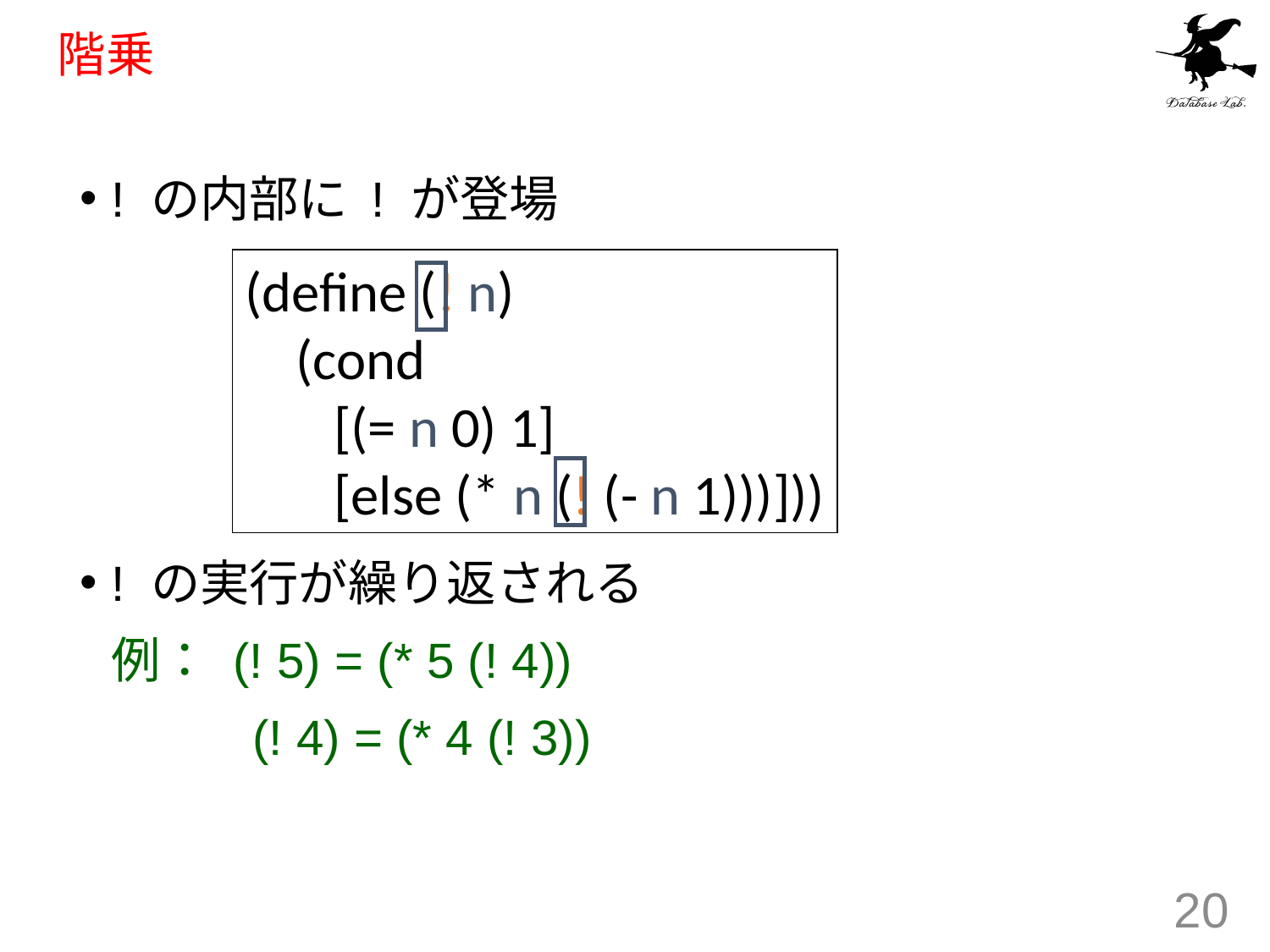

# 階乗
! の内部に ! が登場

! の実行が繰り返される
	例： (! 5) = (* 5 (! 4))
		 (! 4) = (* 4 (! 3))

(define (! n)
    (cond
       [(= n 0) 1]
       [else (* n (! (- n 1)))]))

20